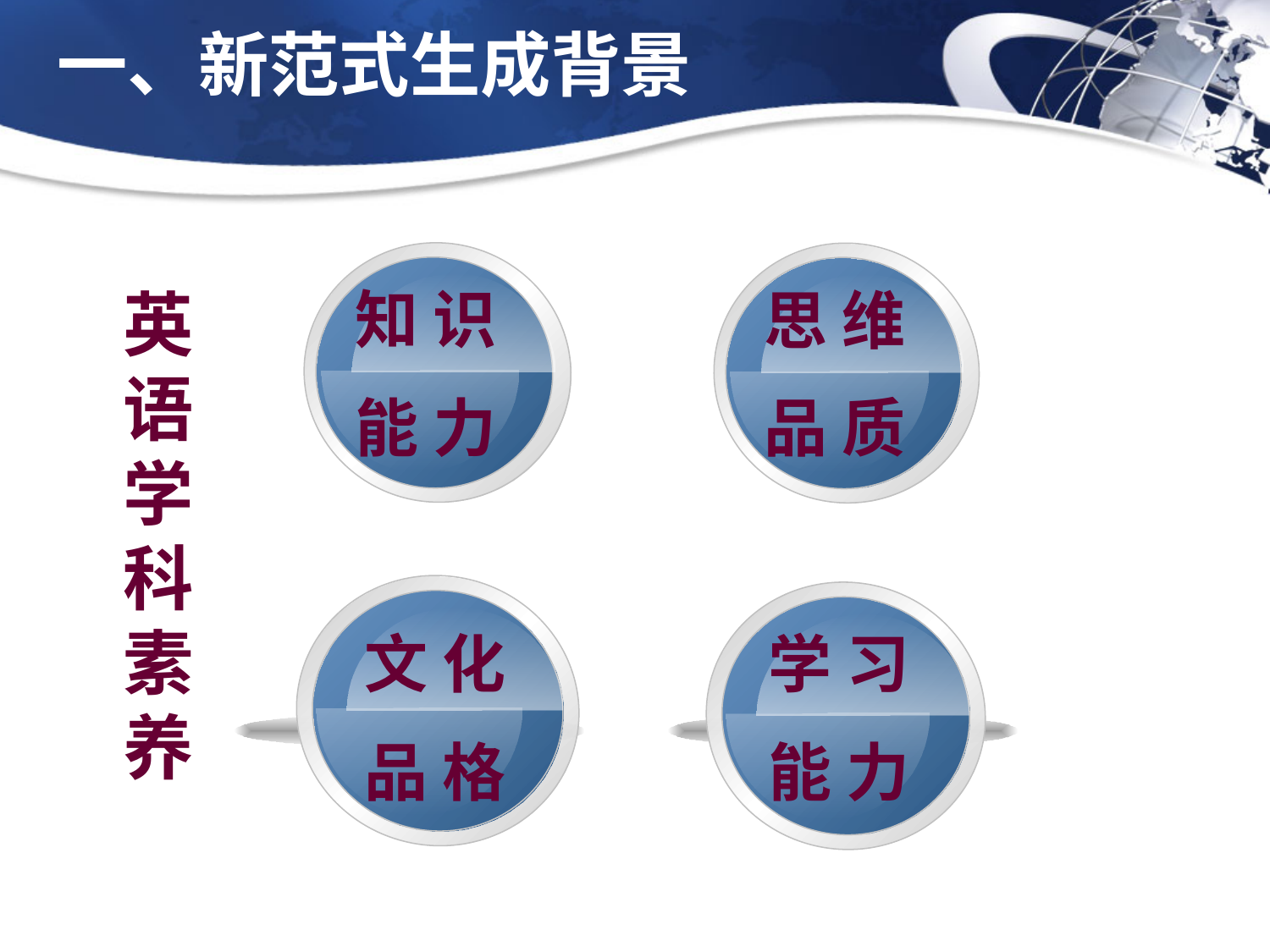

一、新范式生成背景

知 识
能 力
思 维
品 质
英语学科素养

文 化
品 格
学 习
能 力